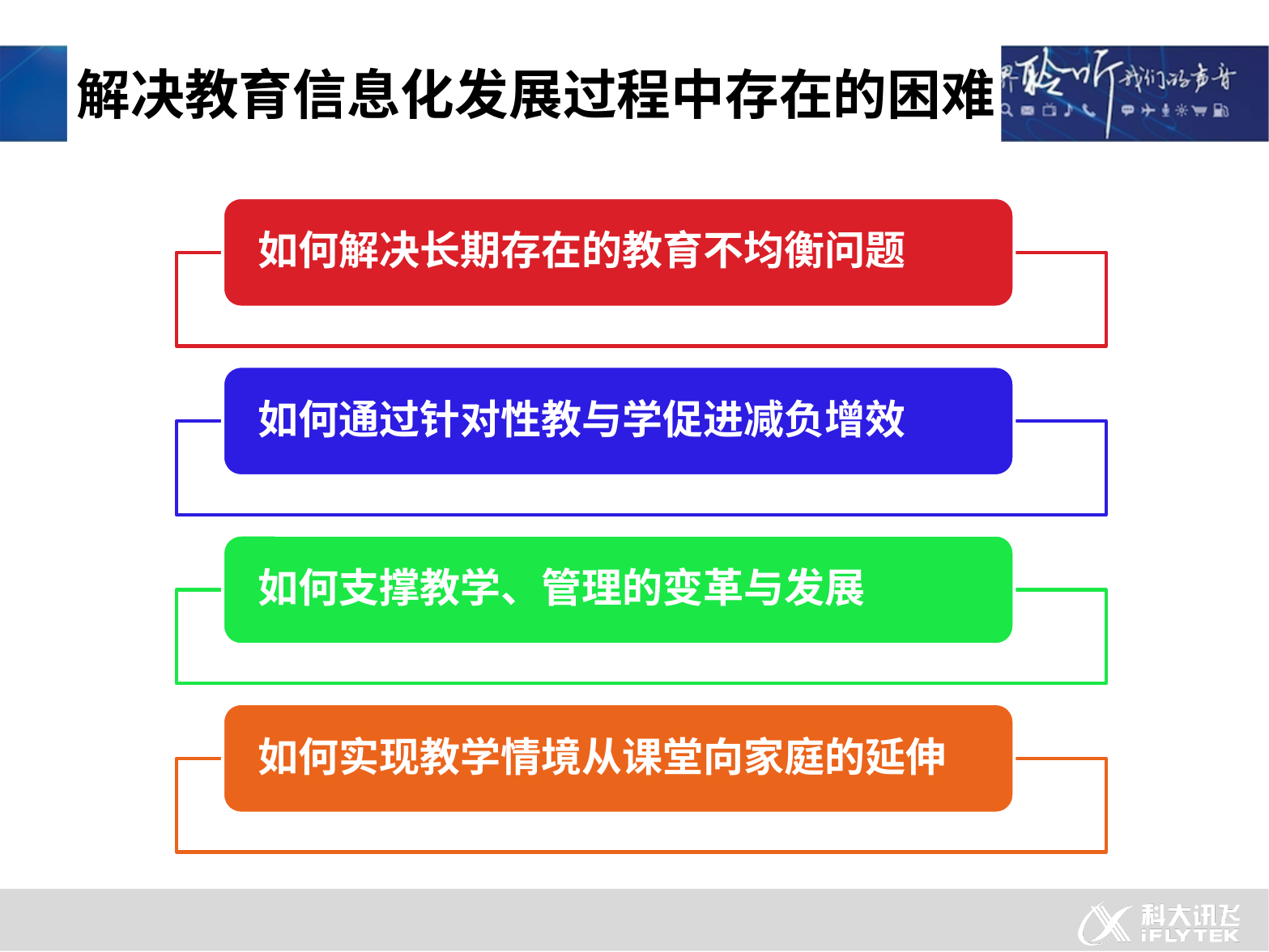

# 解决教育信息化发展过程中存在的困难
如何解决长期存在的教育不均衡问题
如何通过针对性教与学促进减负增效
如何支撑教学、管理的变革与发展
如何实现教学情境从课堂向家庭的延伸